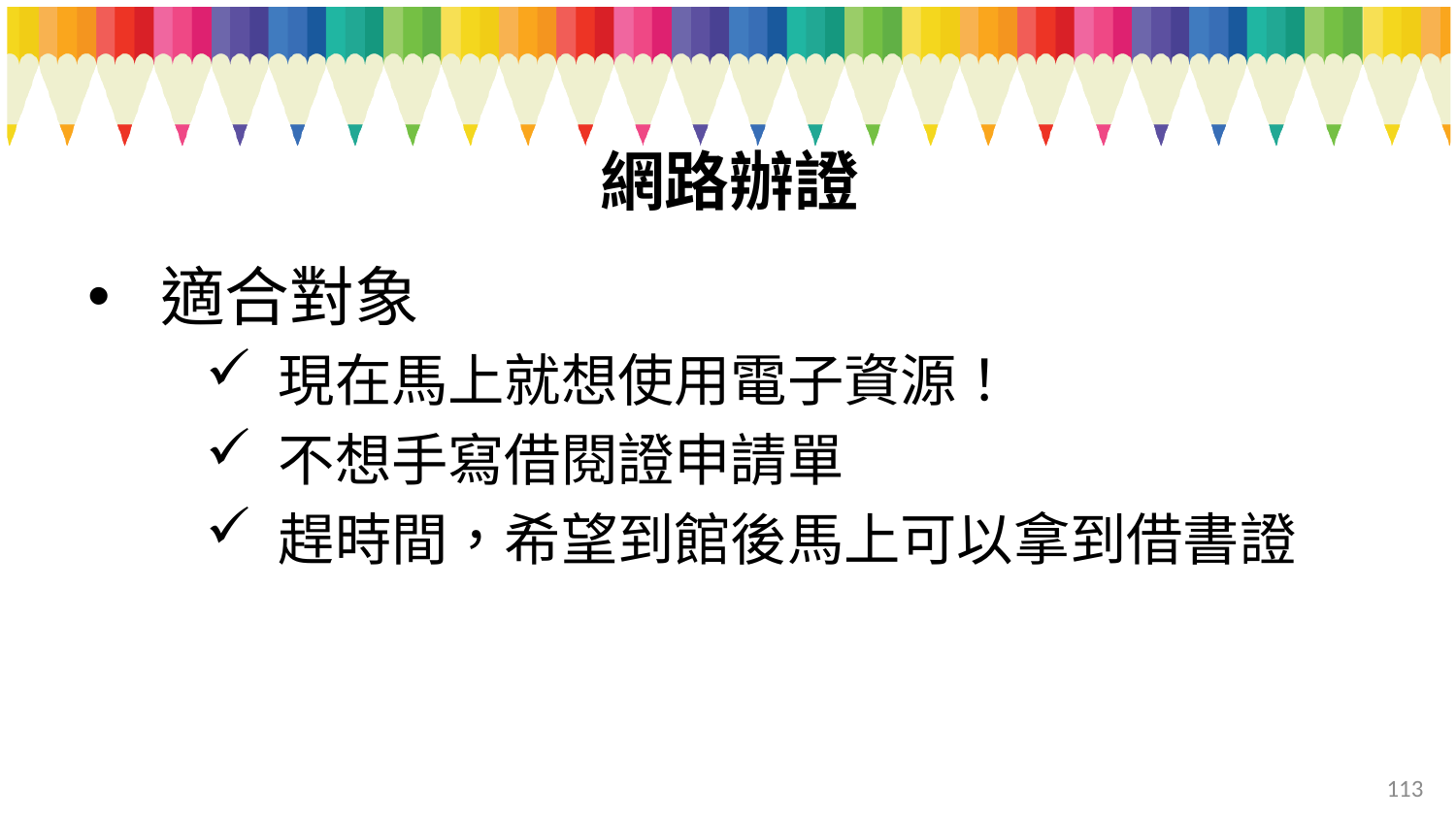

# 網路辦證
適合對象
現在馬上就想使用電子資源！
不想手寫借閱證申請單
趕時間，希望到館後馬上可以拿到借書證
113